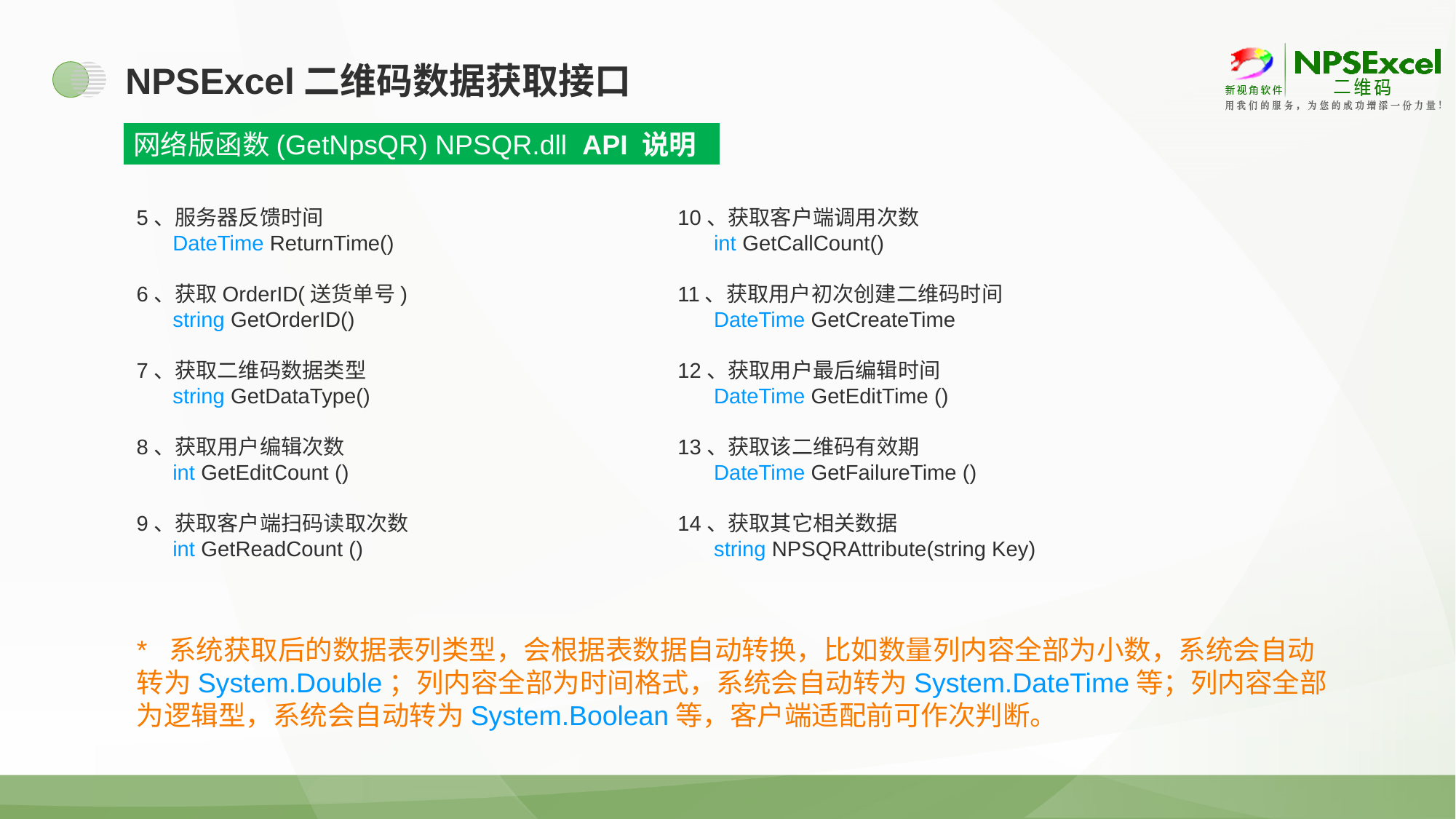

# NPSExcel二维码数据获取接口
网络版函数(GetNpsQR) NPSQR.dll  API 说明
5、服务器反馈时间
      DateTime ReturnTime()

6、获取OrderID(送货单号)
      string GetOrderID()

7、获取二维码数据类型
      string GetDataType()

8、获取用户编辑次数
      int GetEditCount ()

9、获取客户端扫码读取次数
      int GetReadCount ()

10、获取客户端调用次数
      int GetCallCount()

11、获取用户初次创建二维码时间
      DateTime GetCreateTime

12、获取用户最后编辑时间
      DateTime GetEditTime ()

13、获取该二维码有效期
      DateTime GetFailureTime ()

14、获取其它相关数据
      string NPSQRAttribute(string Key)

*  系统获取后的数据表列类型，会根据表数据自动转换，比如数量列内容全部为小数，系统会自动转为System.Double；列内容全部为时间格式，系统会自动转为System.DateTime等；列内容全部为逻辑型，系统会自动转为System.Boolean等，客户端适配前可作次判断。